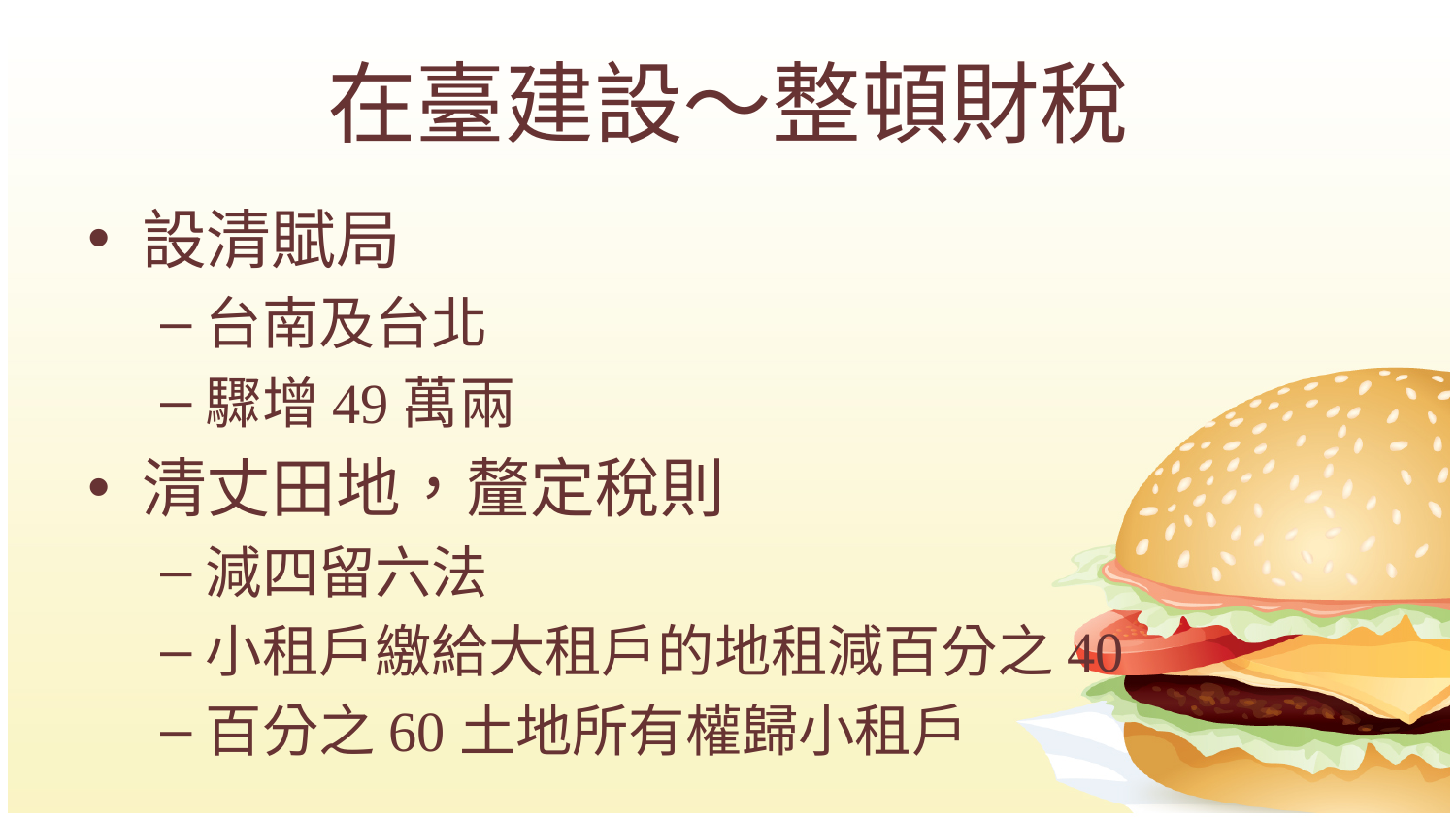

# 在臺建設～整頓財稅
設清賦局
台南及台北
驟增49萬兩
清丈田地，釐定稅則
減四留六法
小租戶繳給大租戶的地租減百分之40
百分之60土地所有權歸小租戶